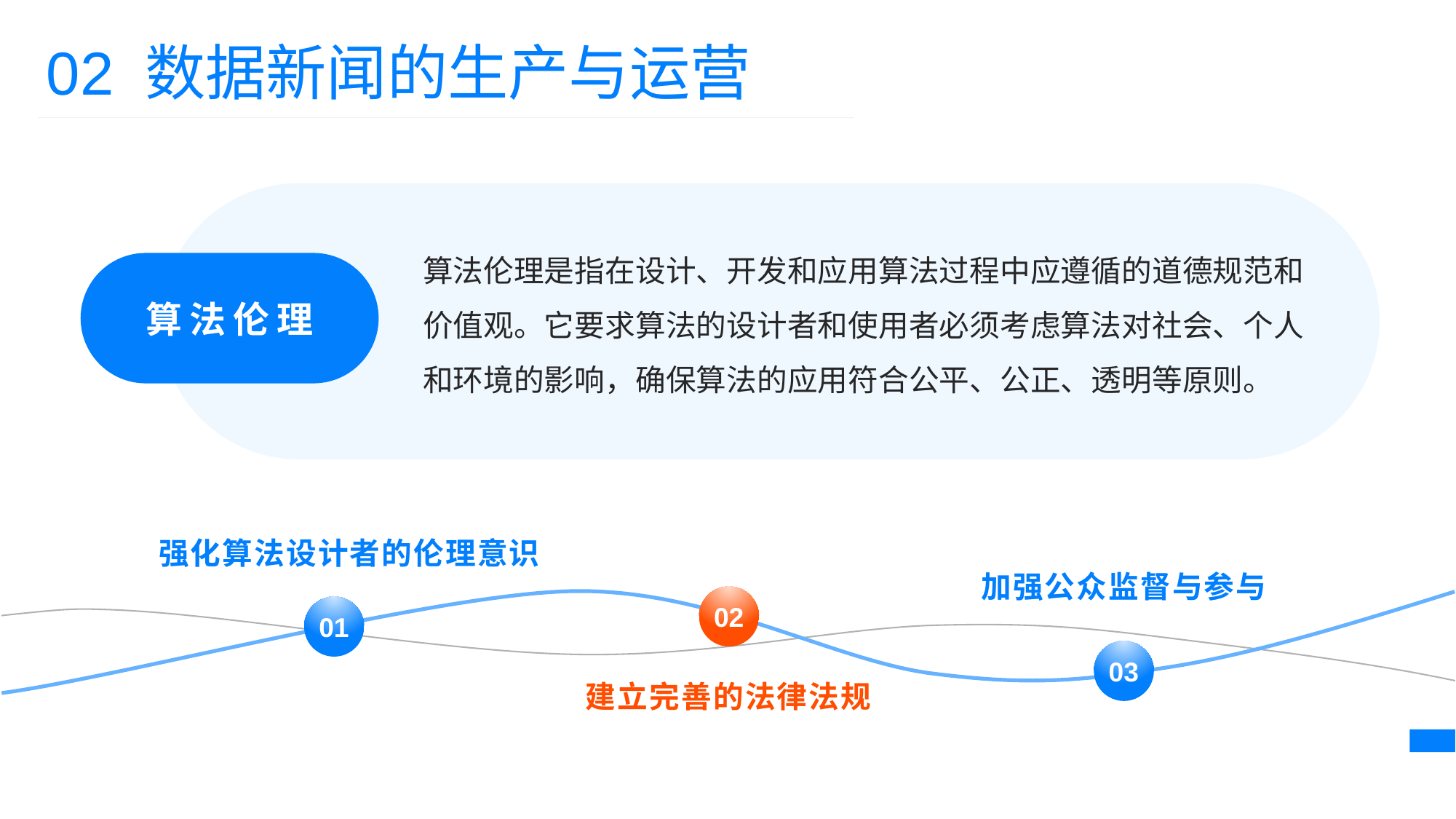

02 数据新闻的生产与运营

算法伦理是指在设计、开发和应用算法过程中应遵循的道德规范和价值观。它要求算法的设计者和使用者必须考虑算法对社会、个人和环境的影响，确保算法的应用符合公平、公正、透明等原则。
算法伦理
强化算法设计者的伦理意识

加强公众监督与参与
02
01

03
建立完善的法律法规